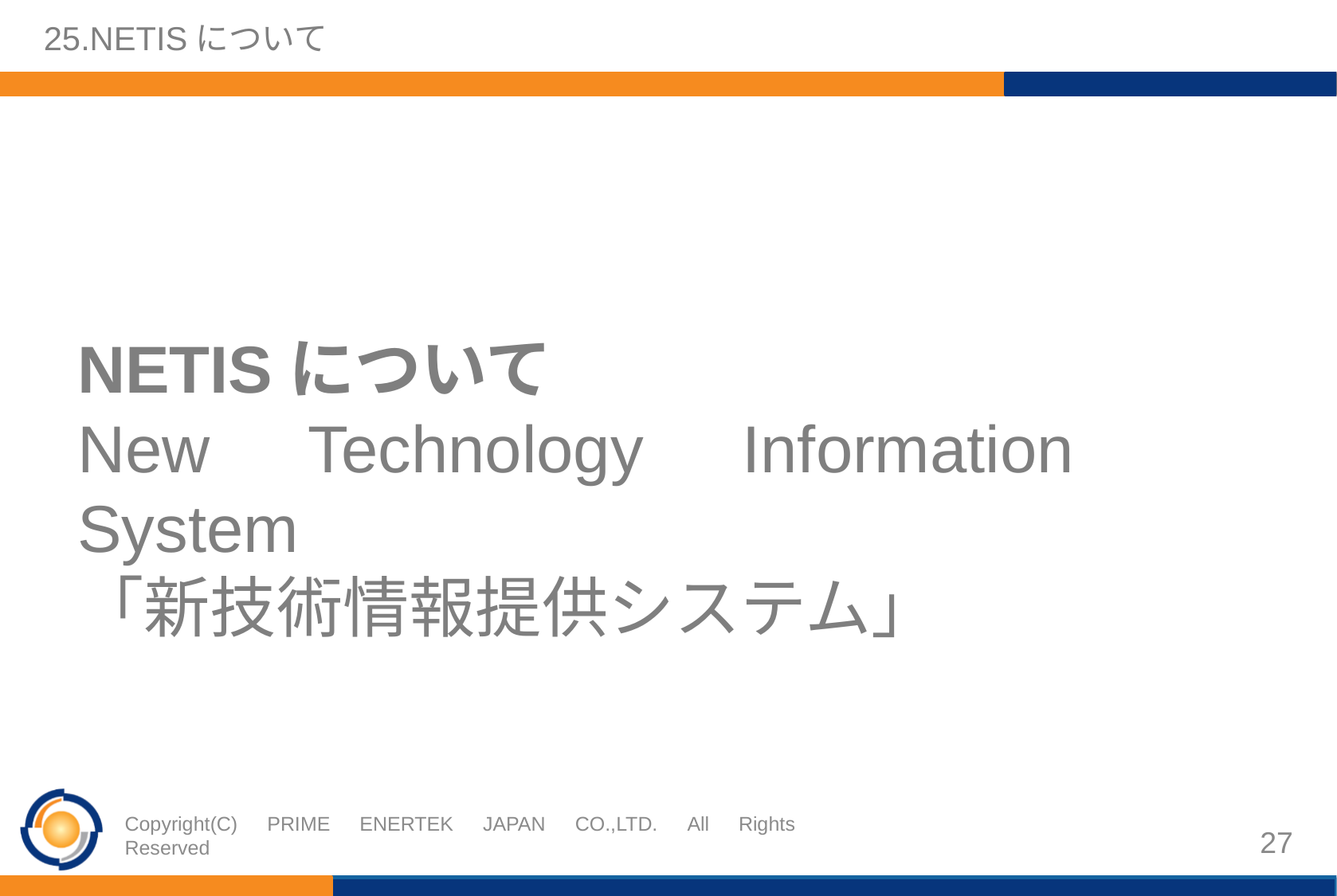

# 25.NETISについて
NETISについて
New　Technology　Information System
「新技術情報提供システム」
Copyright(C)　PRIME　ENERTEK　JAPAN　CO.,LTD.　All　Rights　Reserved
27